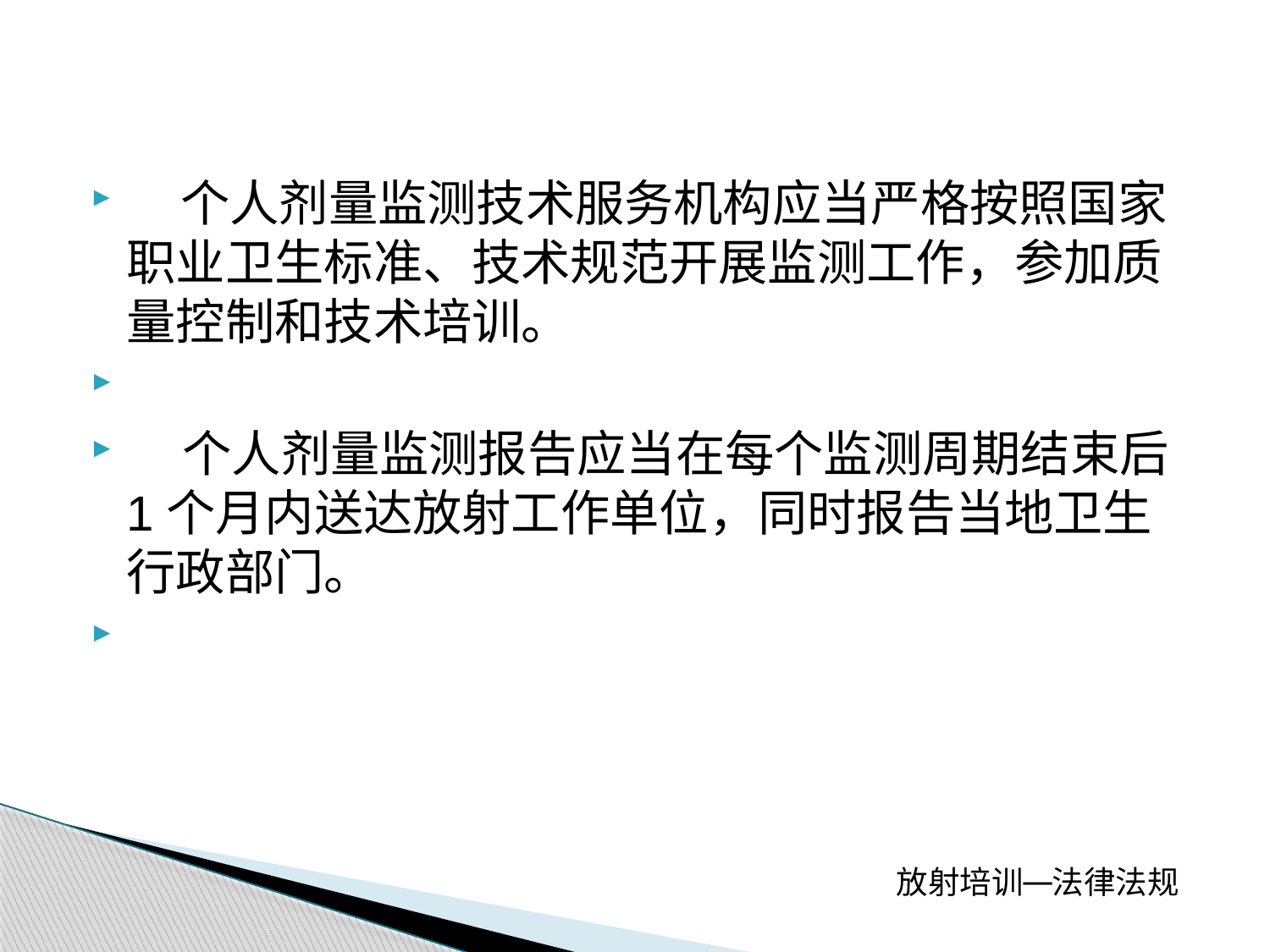

#
    个人剂量监测技术服务机构应当严格按照国家职业卫生标准、技术规范开展监测工作，参加质量控制和技术培训。

    个人剂量监测报告应当在每个监测周期结束后1个月内送达放射工作单位，同时报告当地卫生行政部门。

放射培训—法律法规